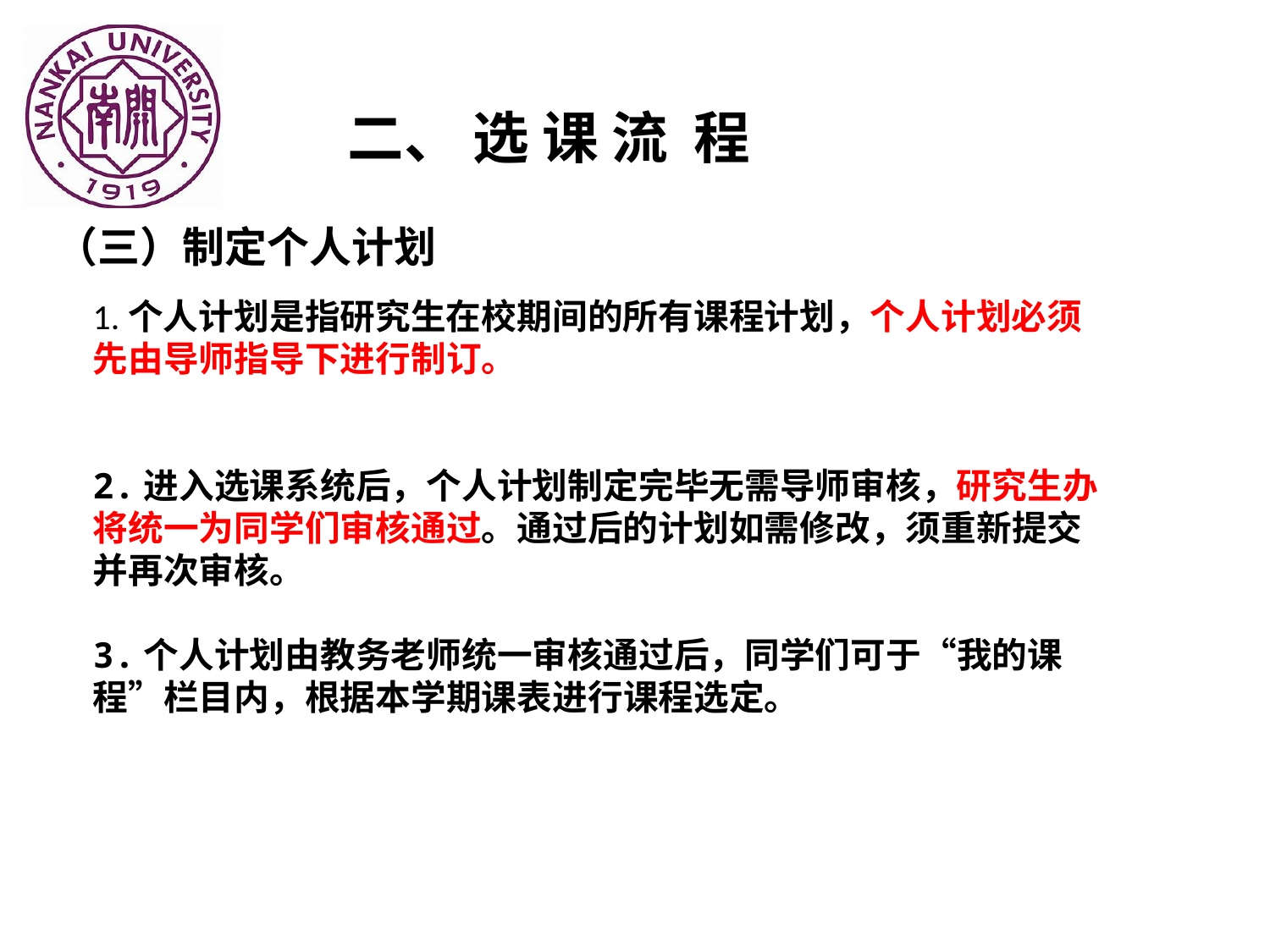

二、 选 课 流  程
（三）制定个人计划

1.个人计划是指研究生在校期间的所有课程计划，个人计划必须先由导师指导下进行制订。

2.进入选课系统后，个人计划制定完毕无需导师审核，研究生办将统一为同学们审核通过。通过后的计划如需修改，须重新提交并再次审核。

3.个人计划由教务老师统一审核通过后，同学们可于“我的课程”栏目内，根据本学期课表进行课程选定。